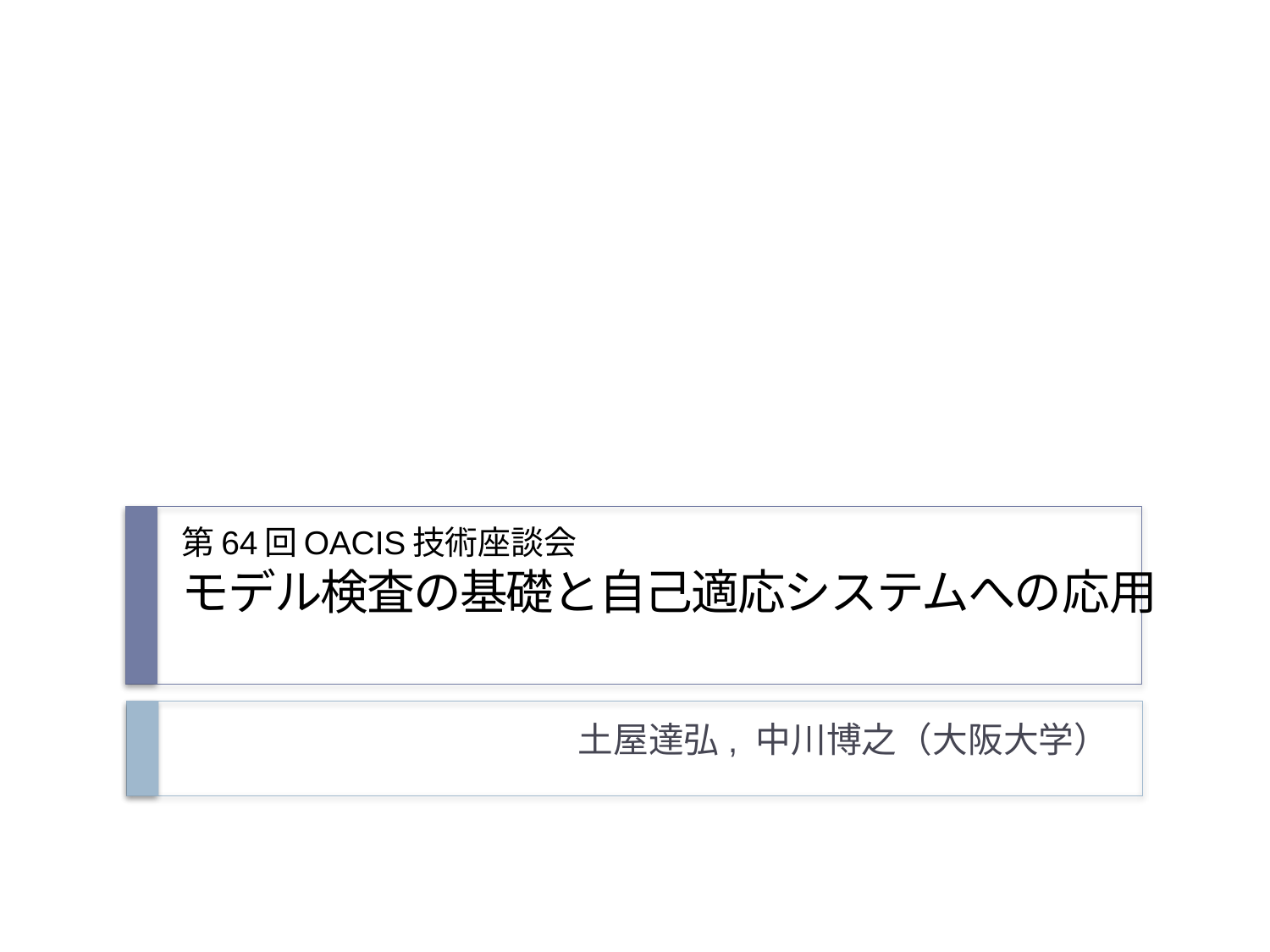

# 第64回OACIS技術座談会 モデル検査の基礎と自己適応システムへの応用
土屋達弘, 中川博之（大阪大学）